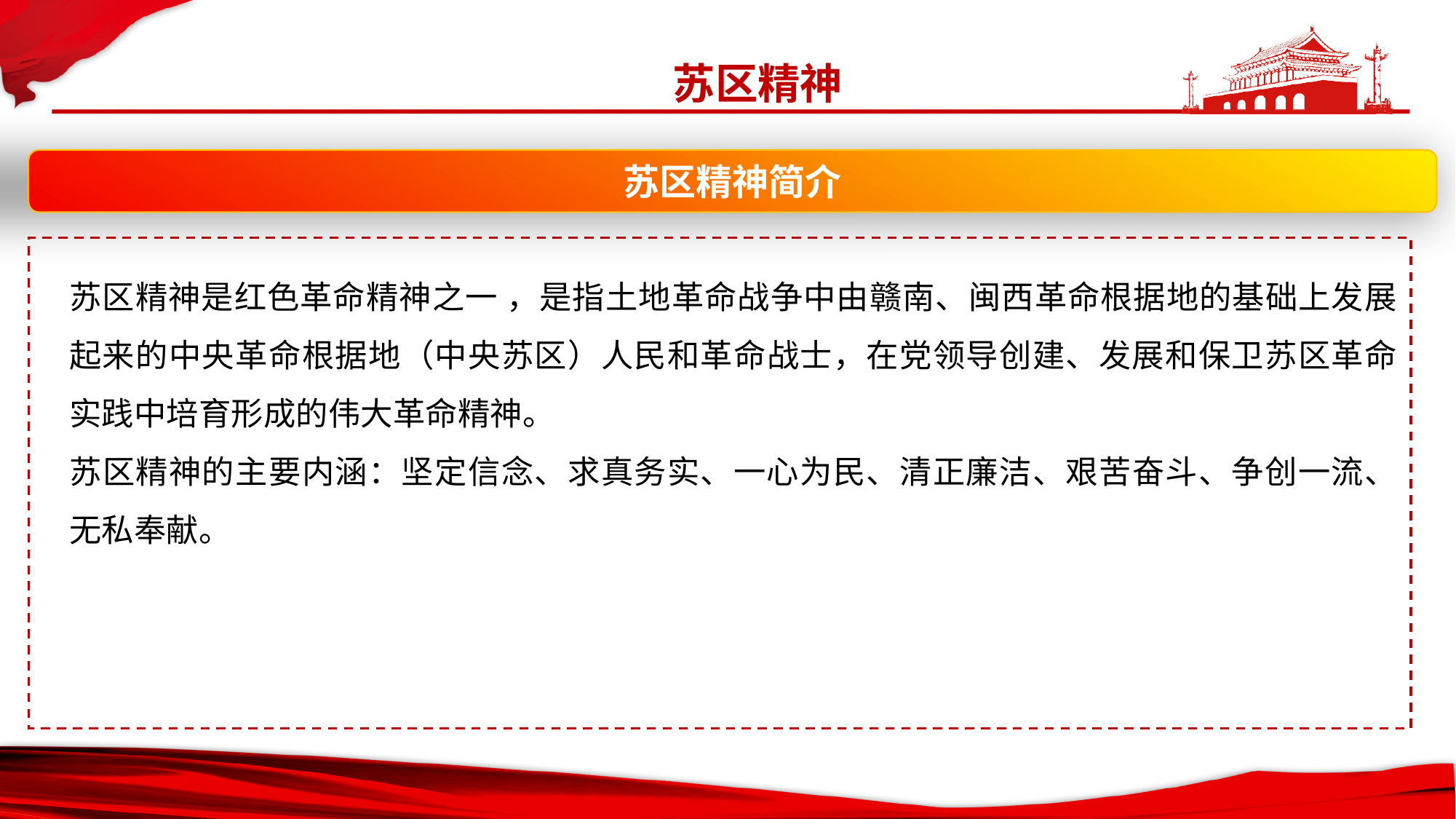

苏区精神
苏区精神简介

苏区精神是红色革命精神之一 ，是指土地革命战争中由赣南、闽西革命根据地的基础上发展起来的中央革命根据地（中央苏区）人民和革命战士，在党领导创建、发展和保卫苏区革命实践中培育形成的伟大革命精神。
苏区精神的主要内涵：坚定信念、求真务实、一心为民、清正廉洁、艰苦奋斗、争创一流、无私奉献。